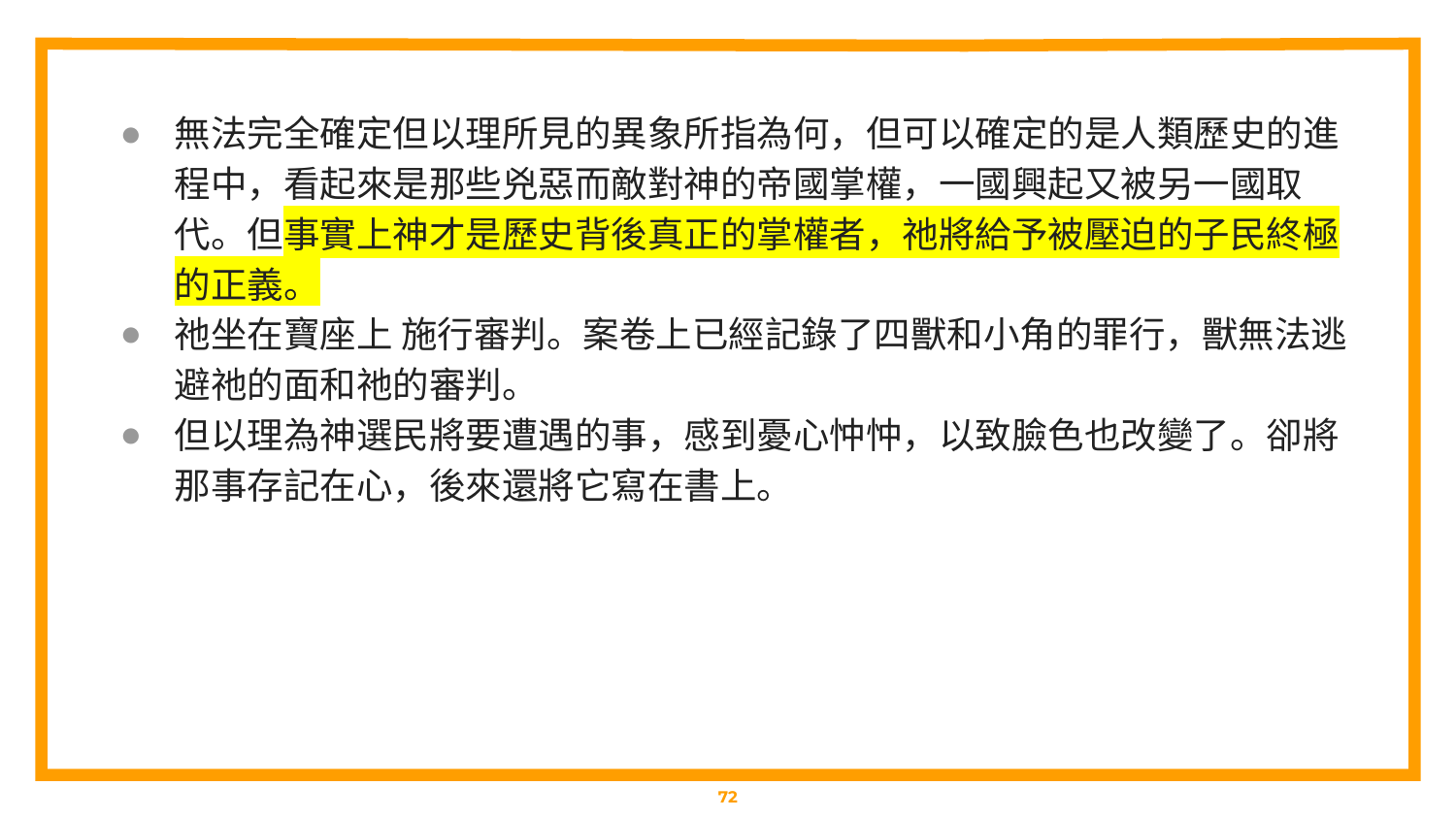

無法完全確定但以理所見的異象所指為何，但可以確定的是人類歷史的進程中，看起來是那些兇惡而敵對神的帝國掌權，一國興起又被另一國取代。但事實上神才是歷史背後真正的掌權者，祂將給予被壓迫的子民終極的正義。
祂坐在寶座上 施行審判。案卷上已經記錄了四獸和小角的罪行，獸無法逃避祂的面和祂的審判。
但以理為神選民將要遭遇的事，感到憂心忡忡，以致臉色也改變了。卻將那事存記在心，後來還將它寫在書上。
72